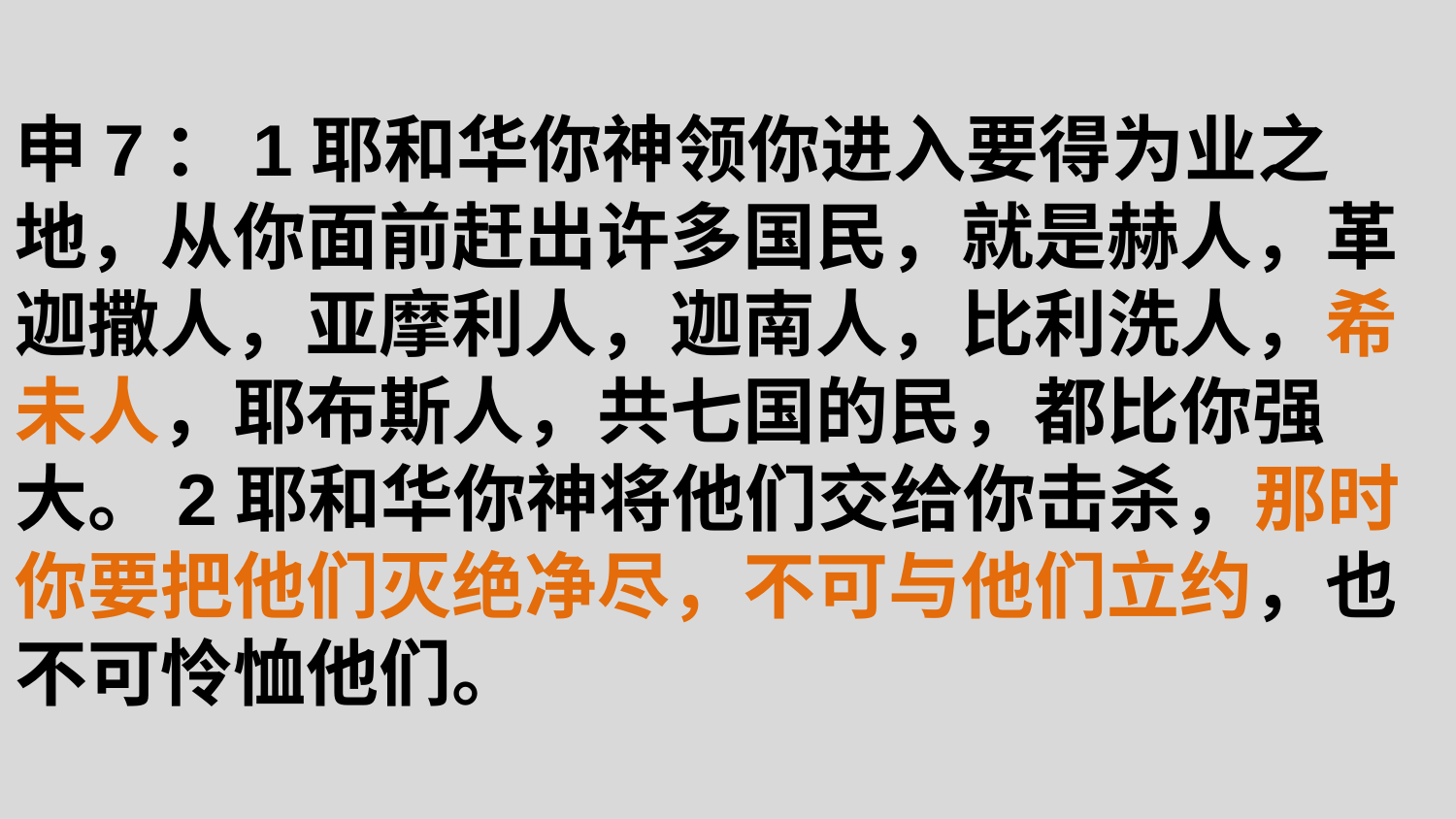

# 申7：1耶和华你神领你进入要得为业之地，从你面前赶出许多国民，就是赫人，革迦撒人，亚摩利人，迦南人，比利洗人，希未人，耶布斯人，共七国的民，都比你强大。2耶和华你神将他们交给你击杀，那时你要把他们灭绝净尽，不可与他们立约，也不可怜恤他们。